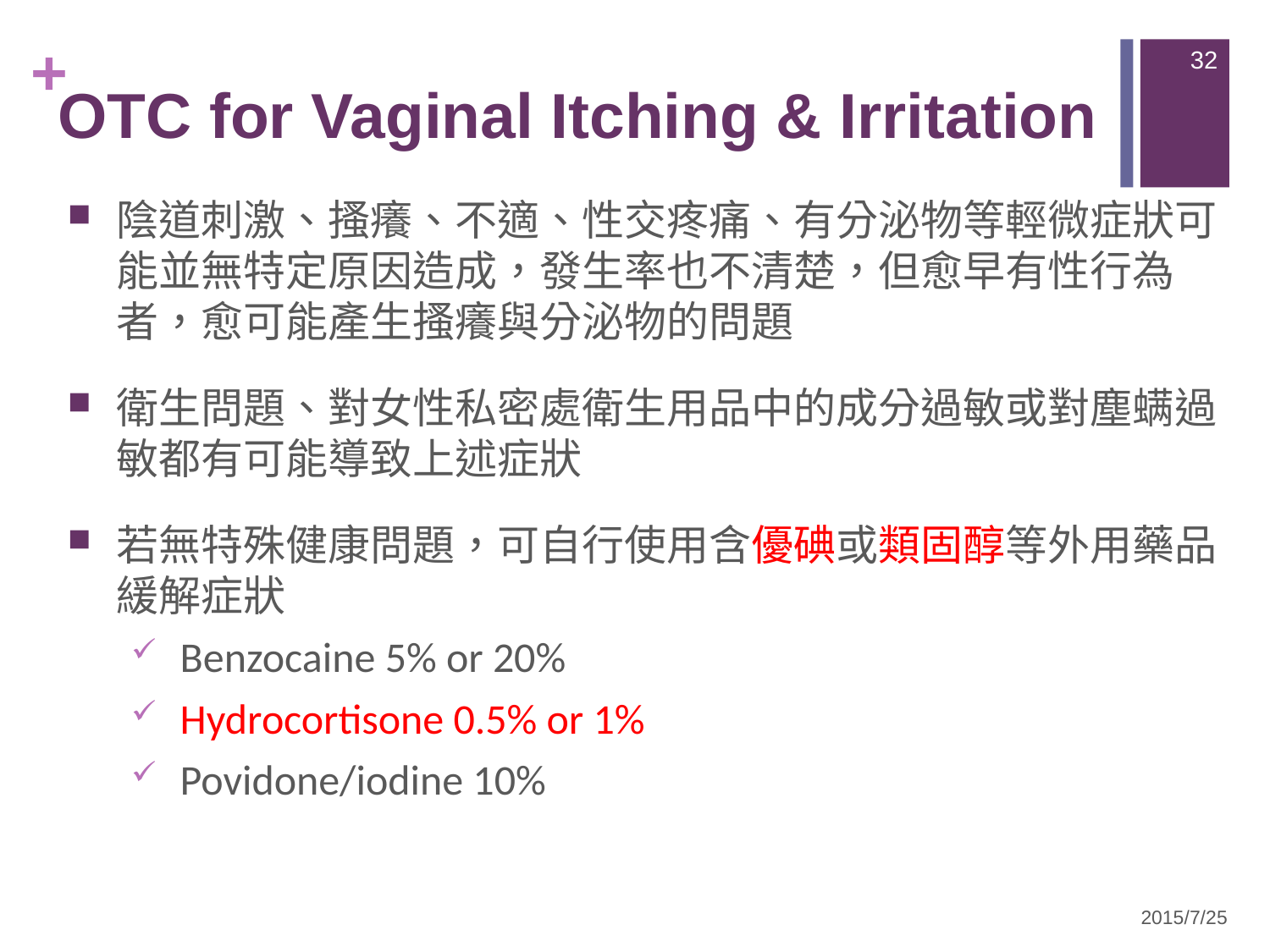

32
# OTC for Vaginal Itching & Irritation
陰道刺激、搔癢、不適、性交疼痛、有分泌物等輕微症狀可能並無特定原因造成，發生率也不清楚，但愈早有性行為者，愈可能產生搔癢與分泌物的問題
衛生問題、對女性私密處衛生用品中的成分過敏或對塵螨過敏都有可能導致上述症狀
若無特殊健康問題，可自行使用含優碘或類固醇等外用藥品緩解症狀
Benzocaine 5% or 20%
Hydrocortisone 0.5% or 1%
Povidone/iodine 10%
2015/7/25